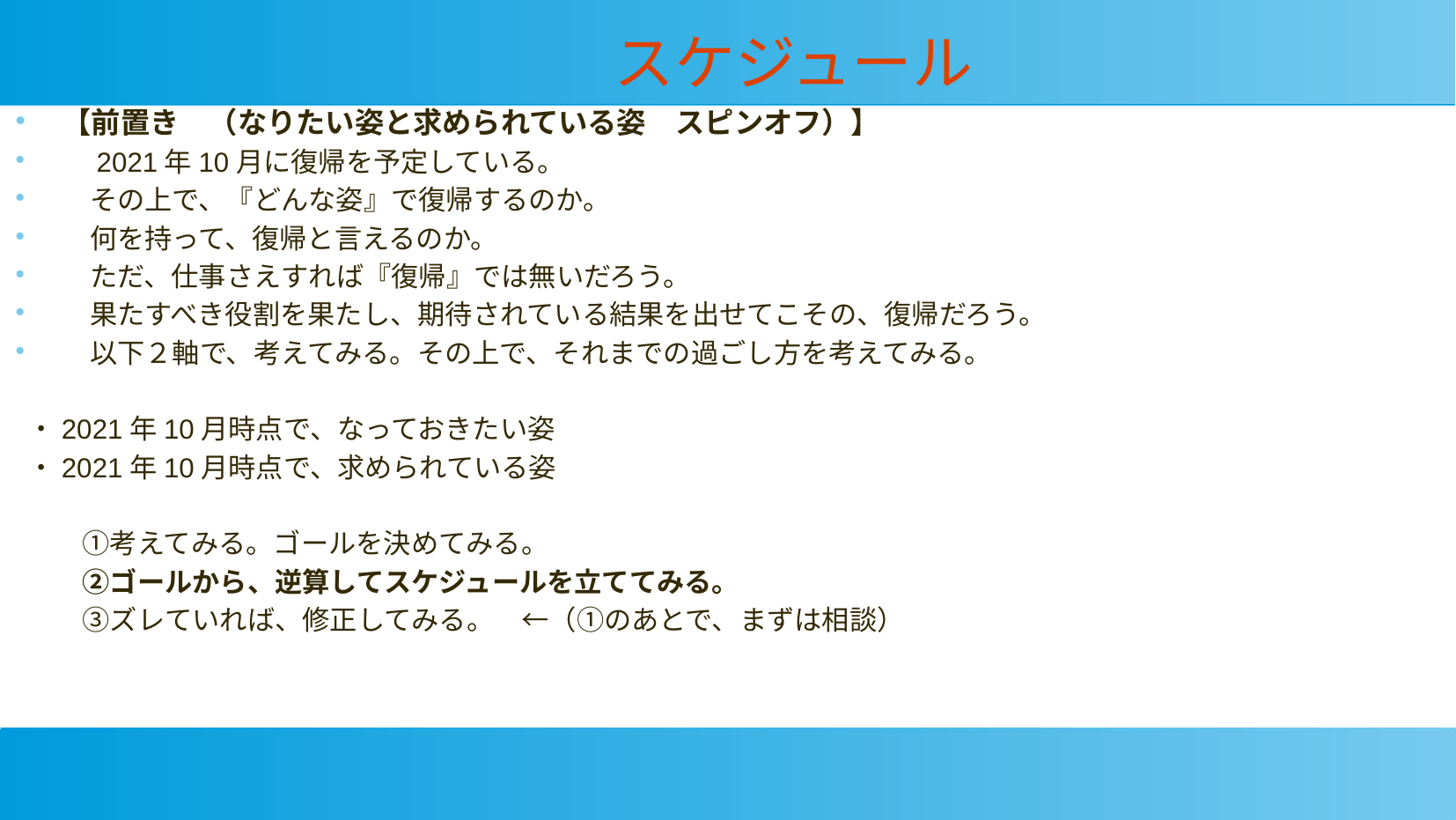

スケジュール
【前置き　（なりたい姿と求められている姿　スピンオフ）】
　2021年10月に復帰を予定している。
　その上で、『どんな姿』で復帰するのか。
　何を持って、復帰と言えるのか。
　ただ、仕事さえすれば『復帰』では無いだろう。
　果たすべき役割を果たし、期待されている結果を出せてこその、復帰だろう。
　以下２軸で、考えてみる。その上で、それまでの過ごし方を考えてみる。

　・2021年10月時点で、なっておきたい姿
　・2021年10月時点で、求められている姿

　　　①考えてみる。ゴールを決めてみる。
　　　②ゴールから、逆算してスケジュールを立ててみる。
　　　③ズレていれば、修正してみる。　←（①のあとで、まずは相談）